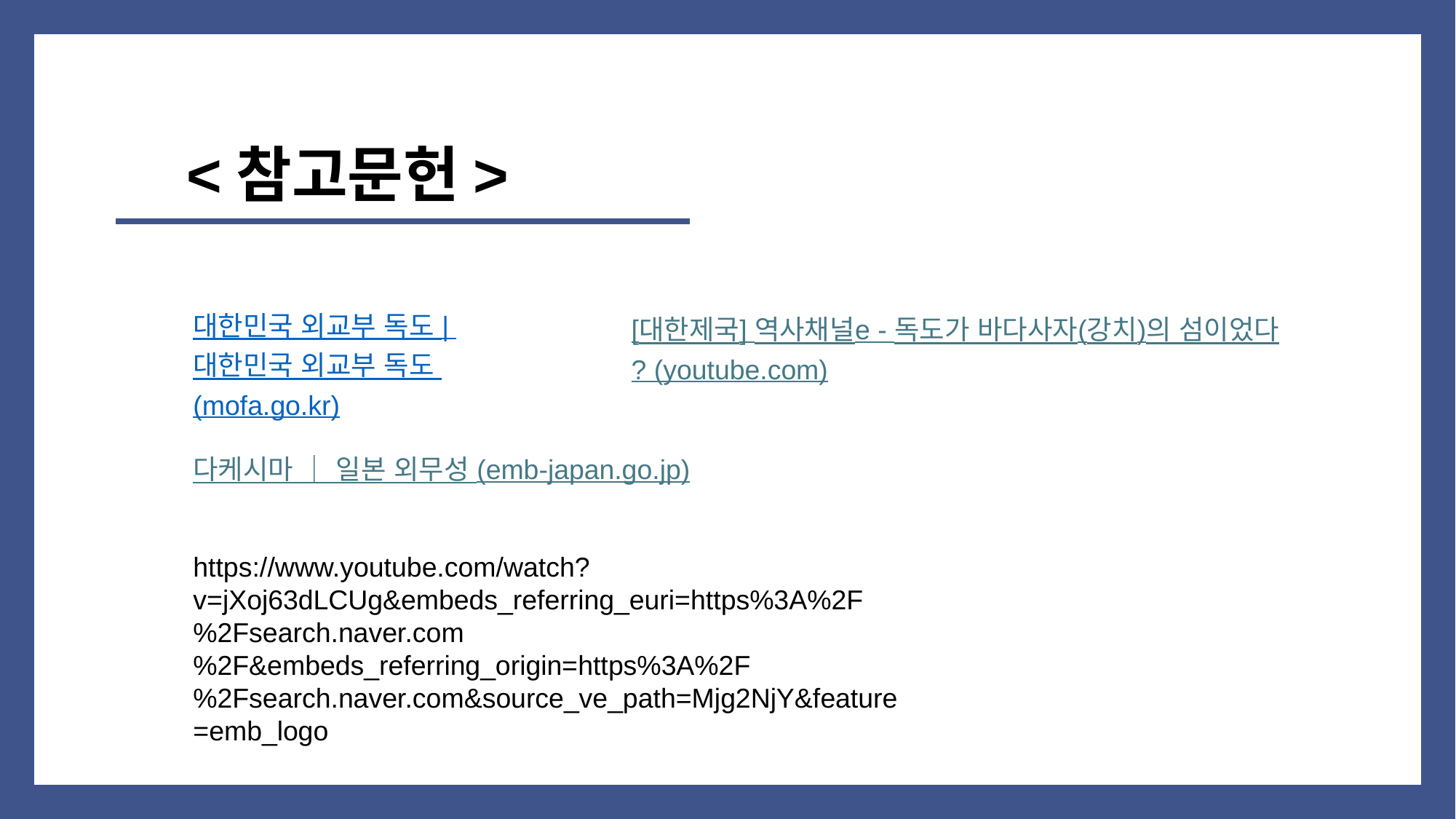

<참고문헌>

대한민국 외교부 독도 | 대한민국 외교부 독도 (mofa.go.kr)
[대한제국] 역사채널e - 독도가 바다사자(강치)의 섬이었다? (youtube.com)
다케시마 ｜ 일본 외무성 (emb-japan.go.jp)
https://www.youtube.com/watch?v=jXoj63dLCUg&embeds_referring_euri=https%3A%2F%2Fsearch.naver.com%2F&embeds_referring_origin=https%3A%2F%2Fsearch.naver.com&source_ve_path=Mjg2NjY&feature=emb_logo